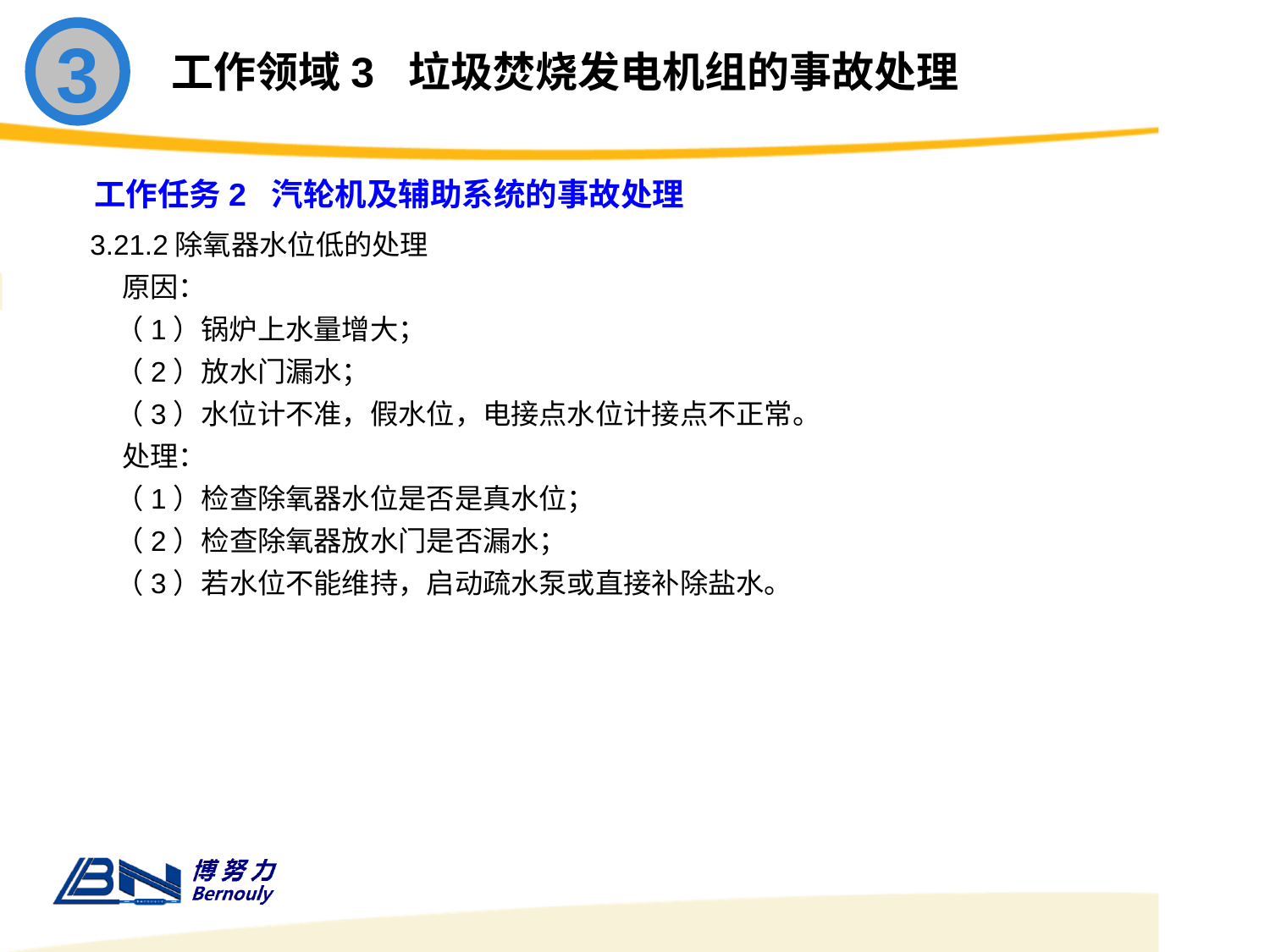

3
工作领域3  垃圾焚烧发电机组的事故处理
工作任务2  汽轮机及辅助系统的事故处理
3.21.2除氧器水位低的处理
    原因：
   （1）锅炉上水量增大；
   （2）放水门漏水；
   （3）水位计不准，假水位，电接点水位计接点不正常。
    处理：
   （1）检查除氧器水位是否是真水位；
   （2）检查除氧器放水门是否漏水；
   （3）若水位不能维持，启动疏水泵或直接补除盐水。